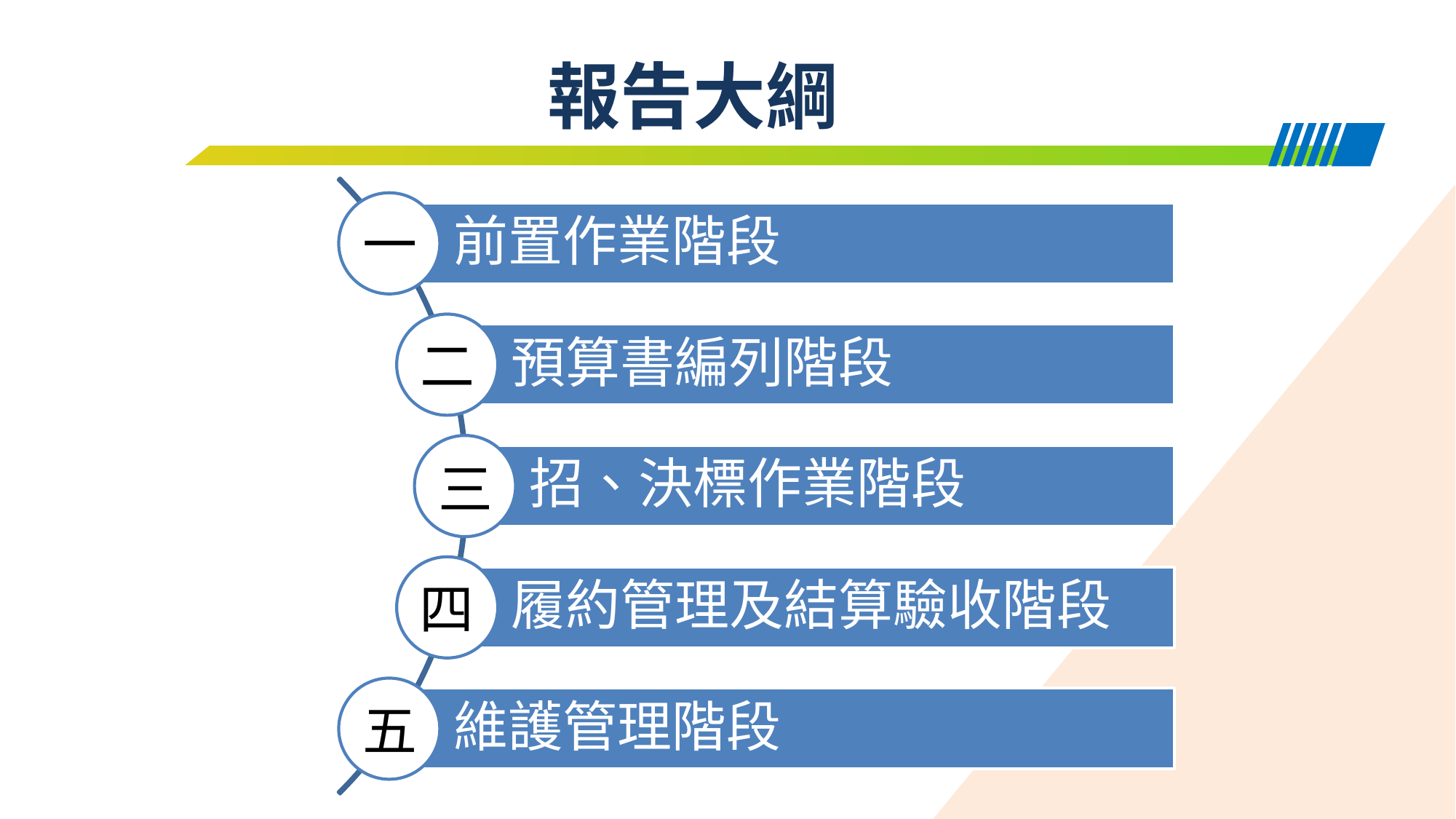

報告大綱

前置作業階段
預算書編列階段
招、決標作業階段
履約管理及結算驗收階段
維護管理階段
一

二
三
四
五